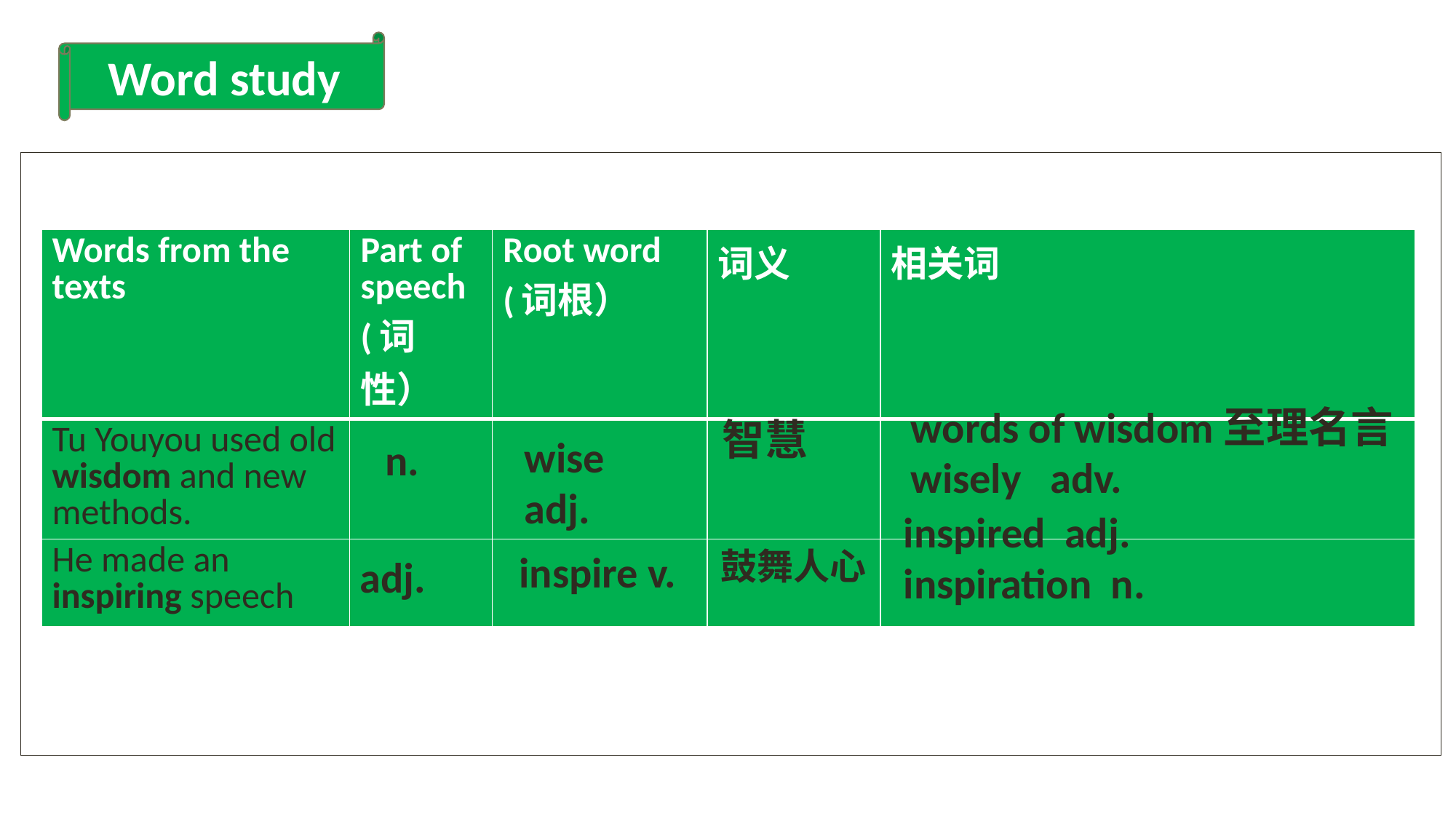

Word study

| Words from the texts | Part of speech (词性） | Root word (词根） | 词义 | 相关词 |
| --- | --- | --- | --- | --- |
| Tu Youyou used old wisdom and new methods. |  |  |  |  |
| He made an inspiring speech |  |  |  |  |
words of wisdom至理名言
wisely   adv.
智慧
wise  adj.
n.
inspired  adj.
inspiration  n.
鼓舞人心
inspire v.
adj.